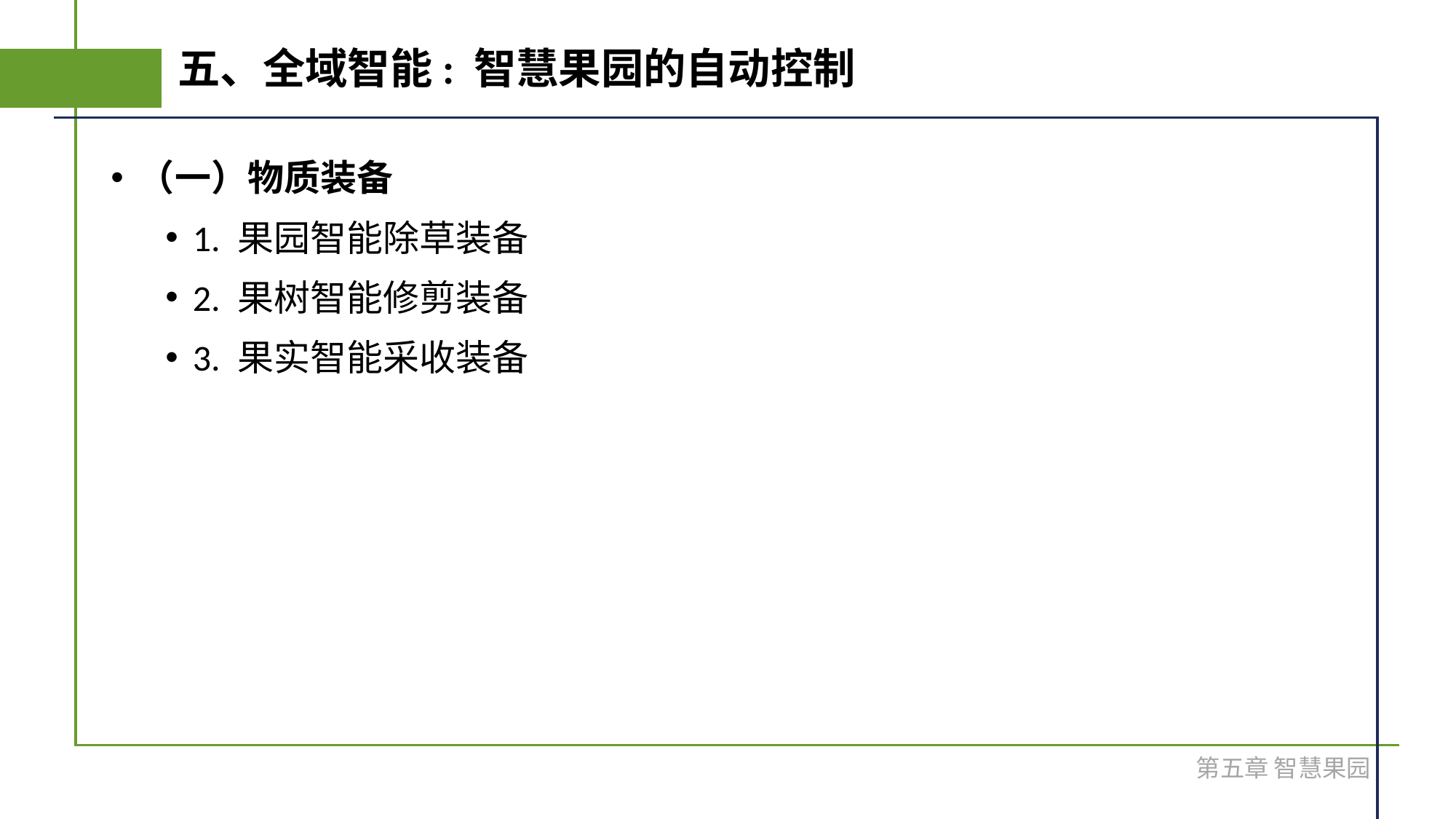

# 五、全域智能: 智慧果园的自动控制
（一）物质装备
1. 果园智能除草装备
2. 果树智能修剪装备
3. 果实智能采收装备
第五章 智慧果园